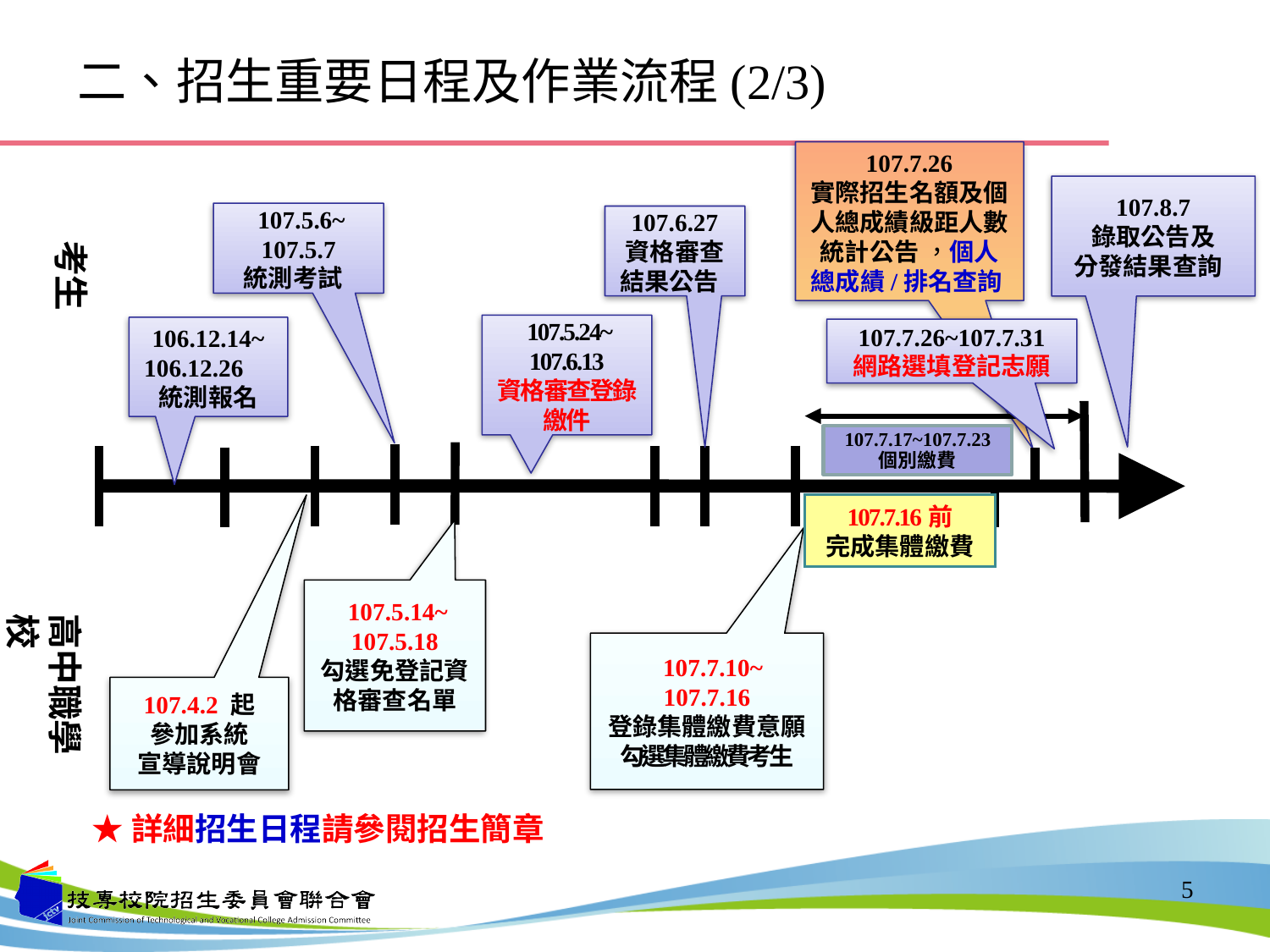

# 二、招生重要日程及作業流程(2/3)
107.7.26
實際招生名額及個人總成績級距人數統計公告 ，個人總成績/排名查詢
107.8.7
錄取公告及
分發結果查詢
 107.5.6~
107.5.7
統測考試
107.6.27
資格審查
結果公告
考生
 107.5.24~
107.6.13
資格審查登錄繳件
106.12.14~
 106.12.26
統測報名
107.7.26~107.7.31
網路選填登記志願
107.7.17~107.7.23
個別繳費
107.7.16前
完成集體繳費
 107.5.14~
107.5.18
勾選免登記資格審查名單
高中職學校
  107.7.10~
107.7.16
登錄集體繳費意願
勾選集體繳費考生
107.4.2 起
參加系統
宣導說明會
★詳細招生日程請參閱招生簡章
5